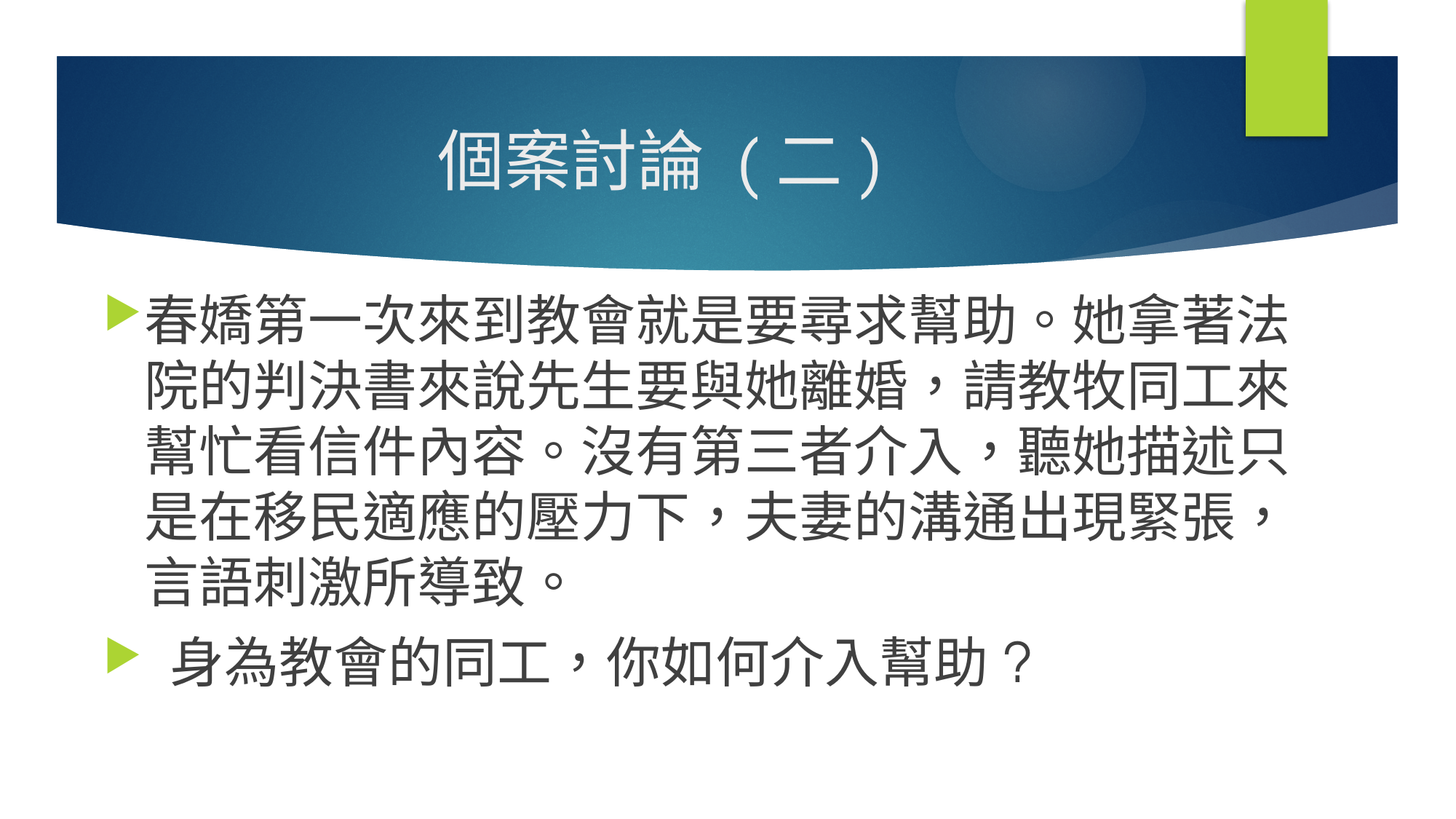

# 個案討論 (二)
春嬌第一次來到教會就是要尋求幫助。她拿著法院的判決書來說先生要與她離婚，請教牧同工來幫忙看信件內容。沒有第三者介入，聽她描述只是在移民適應的壓力下，夫妻的溝通出現緊張，言語刺激所導致。
 身為教會的同工，你如何介入幫助?